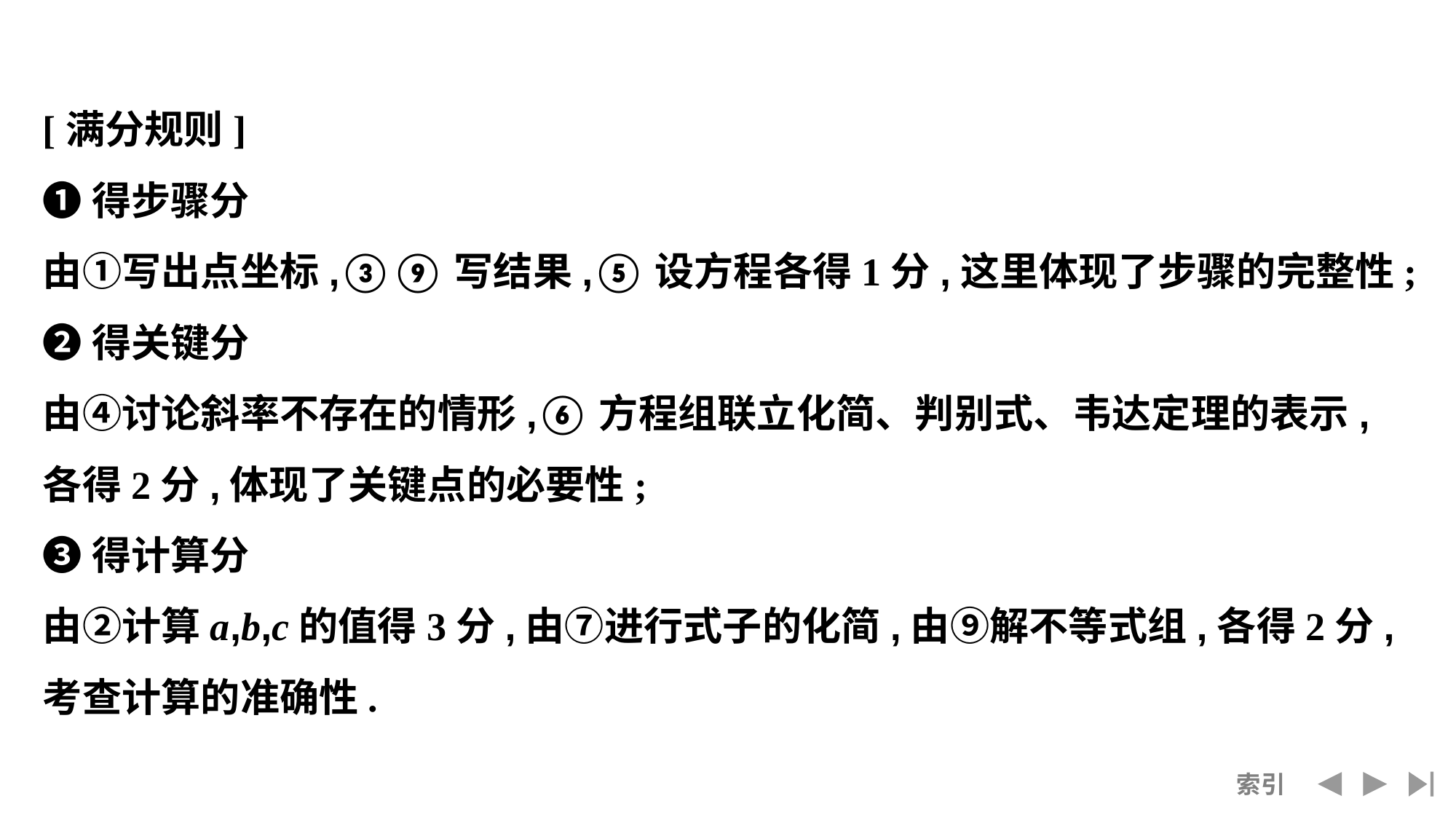

[满分规则]
❶得步骤分
由①写出点坐标,③⑨写结果,⑤设方程各得1分,这里体现了步骤的完整性;
❷得关键分
由④讨论斜率不存在的情形,⑥方程组联立化简、判别式、韦达定理的表示,各得2分,体现了关键点的必要性;
❸得计算分
由②计算a,b,c的值得3分,由⑦进行式子的化简,由⑨解不等式组,各得2分,考查计算的准确性.